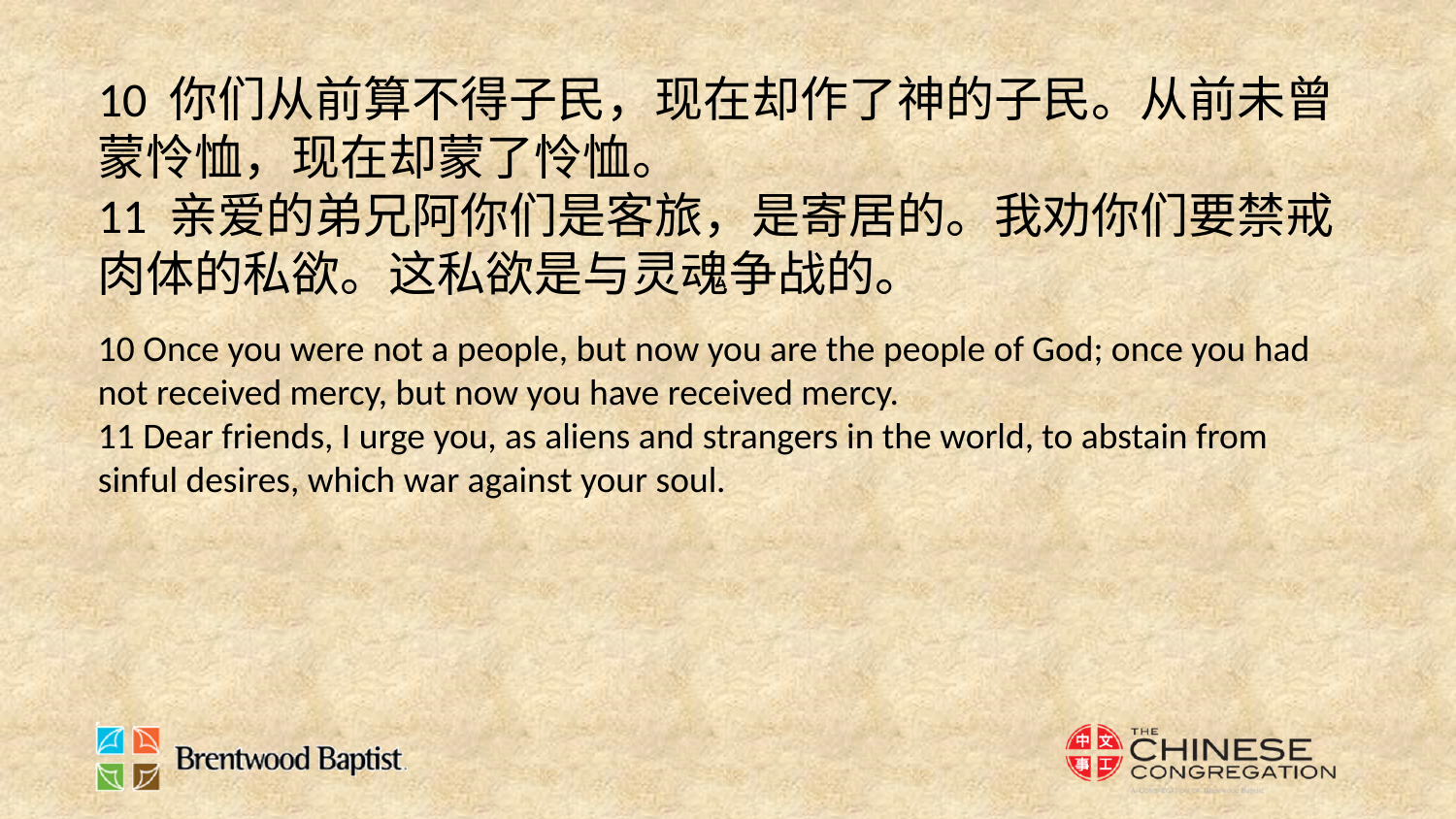

10 你们从前算不得子民，现在却作了神的子民。从前未曾蒙怜恤，现在却蒙了怜恤。
11 亲爱的弟兄阿你们是客旅，是寄居的。我劝你们要禁戒肉体的私欲。这私欲是与灵魂争战的。

10 Once you were not a people, but now you are the people of God; once you had not received mercy, but now you have received mercy.
11 Dear friends, I urge you, as aliens and strangers in the world, to abstain from sinful desires, which war against your soul.